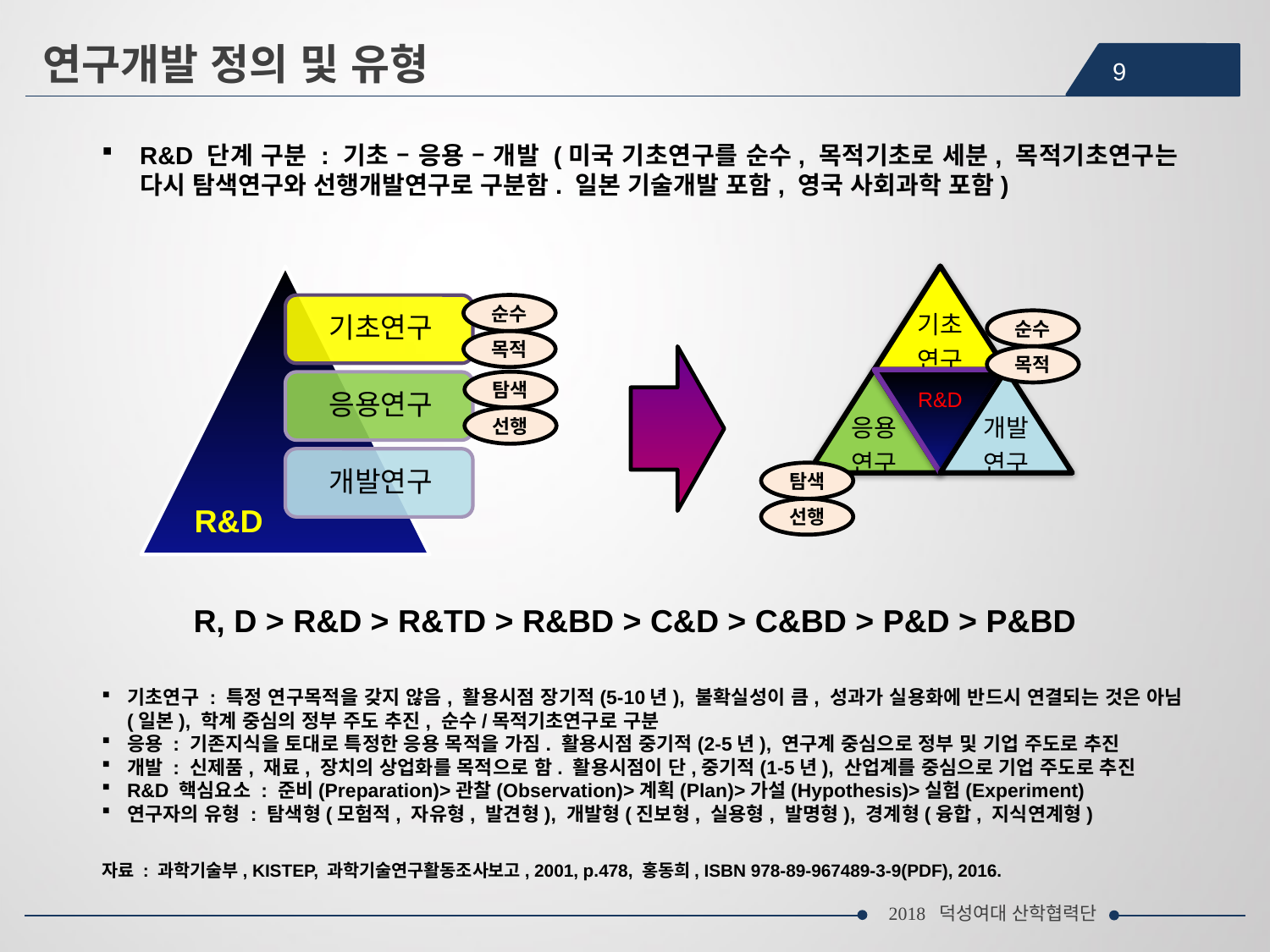

연구개발 정의 및 유형

9
R&D 단계 구분 : 기초 – 응용 – 개발 (미국 기초연구를 순수, 목적기초로 세분, 목적기초연구는 다시 탐색연구와 선행개발연구로 구분함. 일본 기술개발 포함, 영국 사회과학 포함)
기초연구
응용연구
개발연구
기초
연구
응용
연구

R&D
개발
연구
순수
목적
탐색
선행
순수
목적

탐색
선행
R&D
R, D > R&D > R&TD > R&BD > C&D > C&BD > P&D > P&BD
기초연구 : 특정 연구목적을 갖지 않음, 활용시점 장기적(5-10년), 불확실성이 큼, 성과가 실용화에 반드시 연결되는 것은 아님(일본), 학계 중심의 정부 주도 추진, 순수/목적기초연구로 구분
응용 : 기존지식을 토대로 특정한 응용 목적을 가짐. 활용시점 중기적(2-5년), 연구계 중심으로 정부 및 기업 주도로 추진
개발 : 신제품, 재료, 장치의 상업화를 목적으로 함. 활용시점이 단,중기적(1-5년), 산업계를 중심으로 기업 주도로 추진
R&D 핵심요소 : 준비(Preparation)>관찰(Observation)>계획(Plan)>가설(Hypothesis)>실험(Experiment)
연구자의 유형 : 탐색형(모험적, 자유형, 발견형), 개발형(진보형, 실용형, 발명형), 경계형(융합, 지식연계형)
자료 : 과학기술부, KISTEP, 과학기술연구활동조사보고, 2001, p.478, 홍동희, ISBN 978-89-967489-3-9(PDF), 2016.